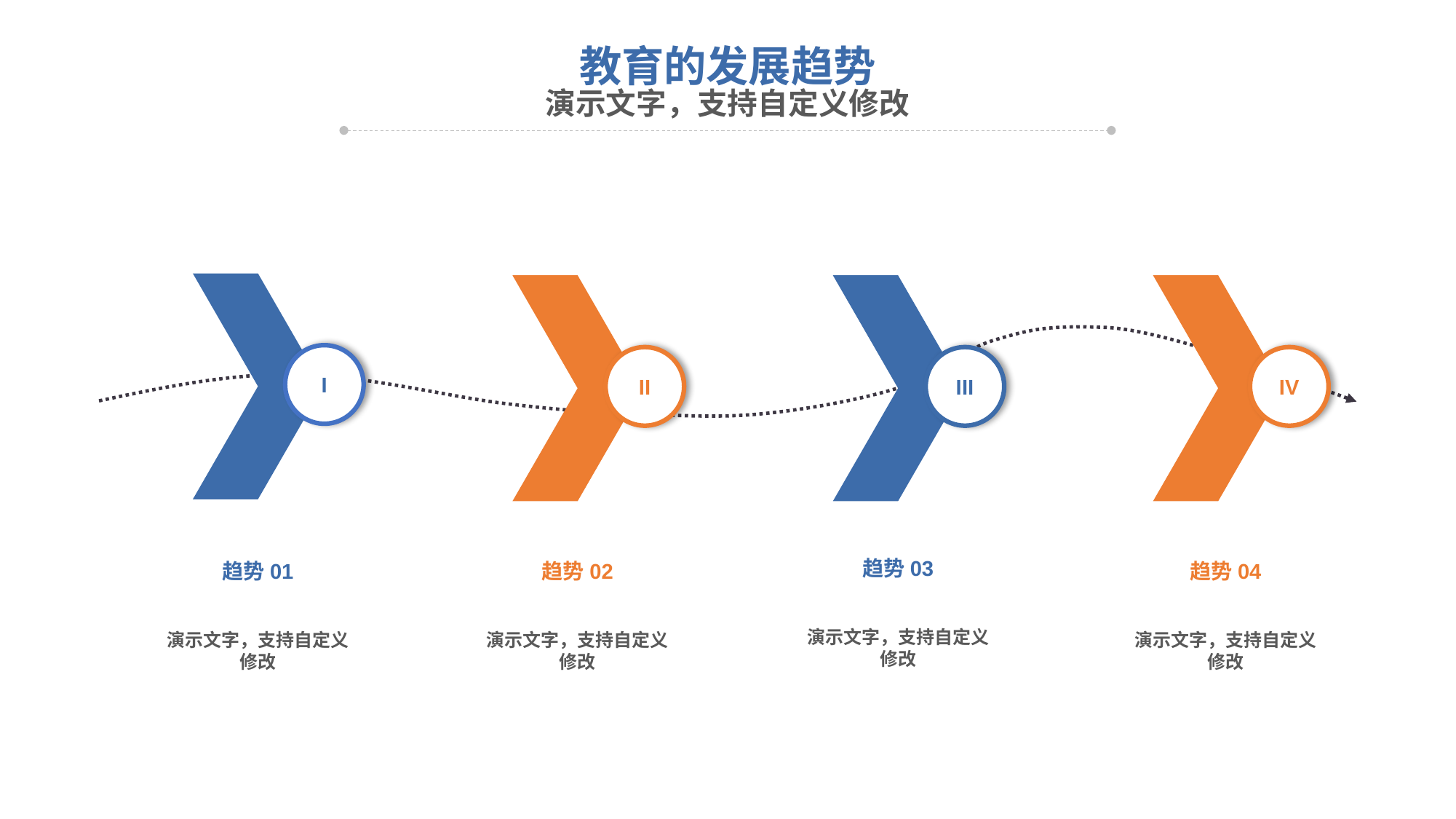

教育的发展趋势
演示文字，支持自定义修改

I

II

III

IV

趋势03
演示文字，支持自定义修改
趋势01
演示文字，支持自定义修改
趋势02
演示文字，支持自定义修改
趋势04
演示文字，支持自定义修改